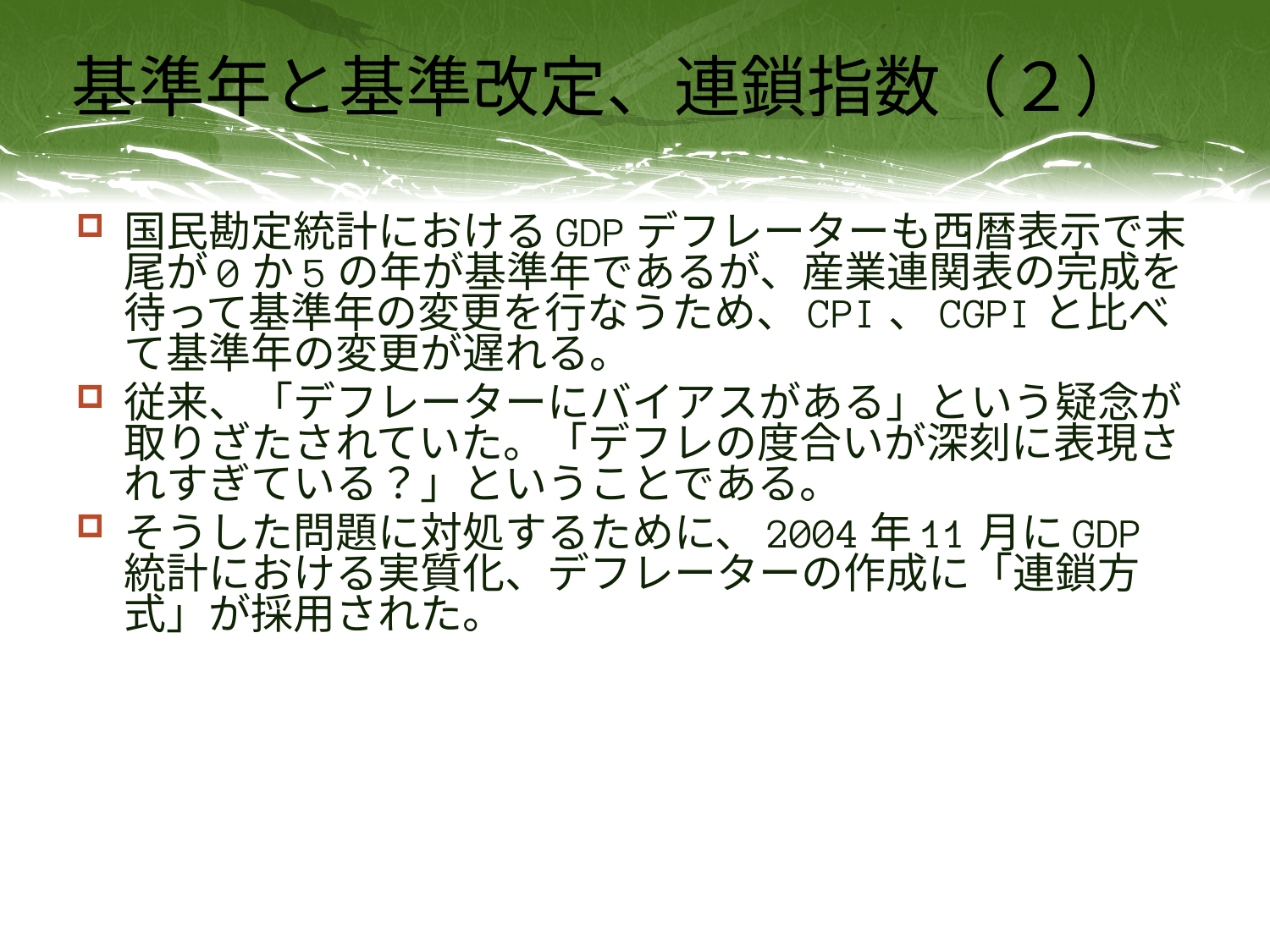

# 基準年と基準改定、連鎖指数（２）
国民勘定統計におけるGDPデフレーターも西暦表示で末尾が0か5の年が基準年であるが、産業連関表の完成を待って基準年の変更を行なうため、CPI、CGPIと比べて基準年の変更が遅れる。
従来、「デフレーターにバイアスがある」という疑念が取りざたされていた。「デフレの度合いが深刻に表現されすぎている？」ということである。
そうした問題に対処するために、2004年11月にGDP統計における実質化、デフレーターの作成に「連鎖方式」が採用された。